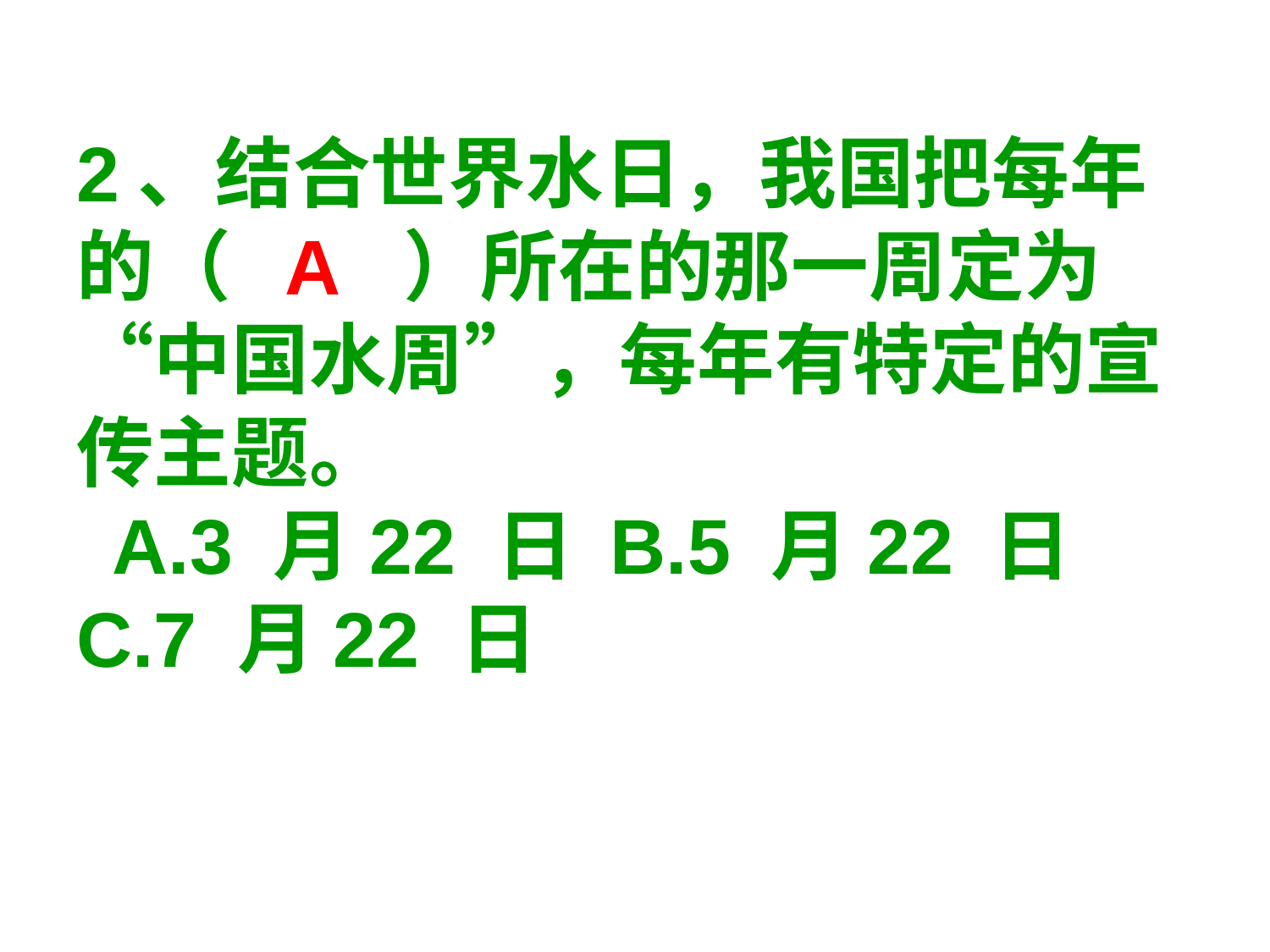

# 2、结合世界水日，我国把每年的（  A  ）所在的那一周定为“中国水周”，每年有特定的宣传主题。 A.3 月22 日 B.5 月22 日 C.7 月22 日